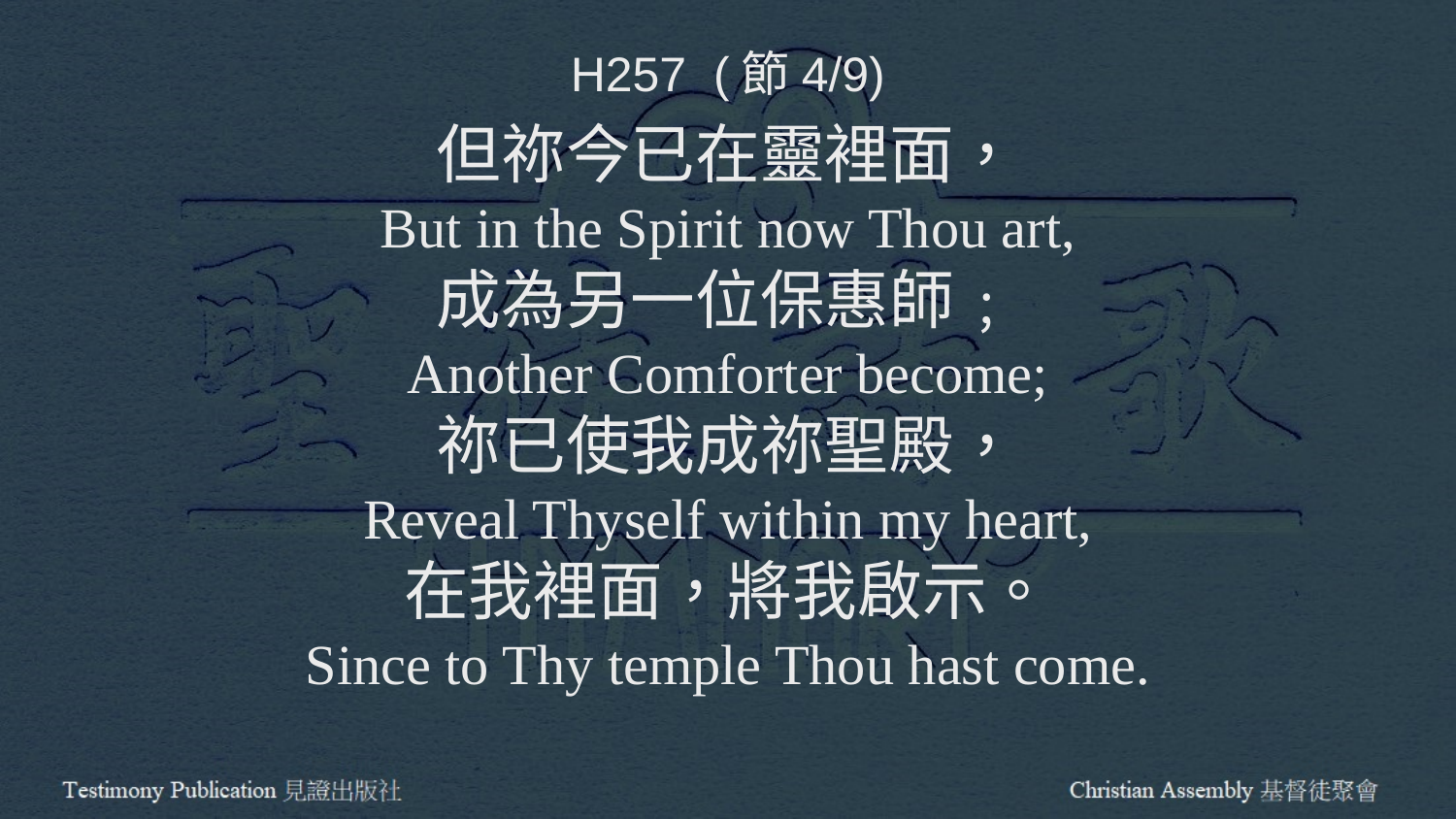

H257  (節4/9)
但祢今已在靈裡面，
But in the Spirit now Thou art,
成為另一位保惠師﹔
Another Comforter become;
祢已使我成祢聖殿，
Reveal Thyself within my heart,
在我裡面，將我啟示。
Since to Thy temple Thou hast come.